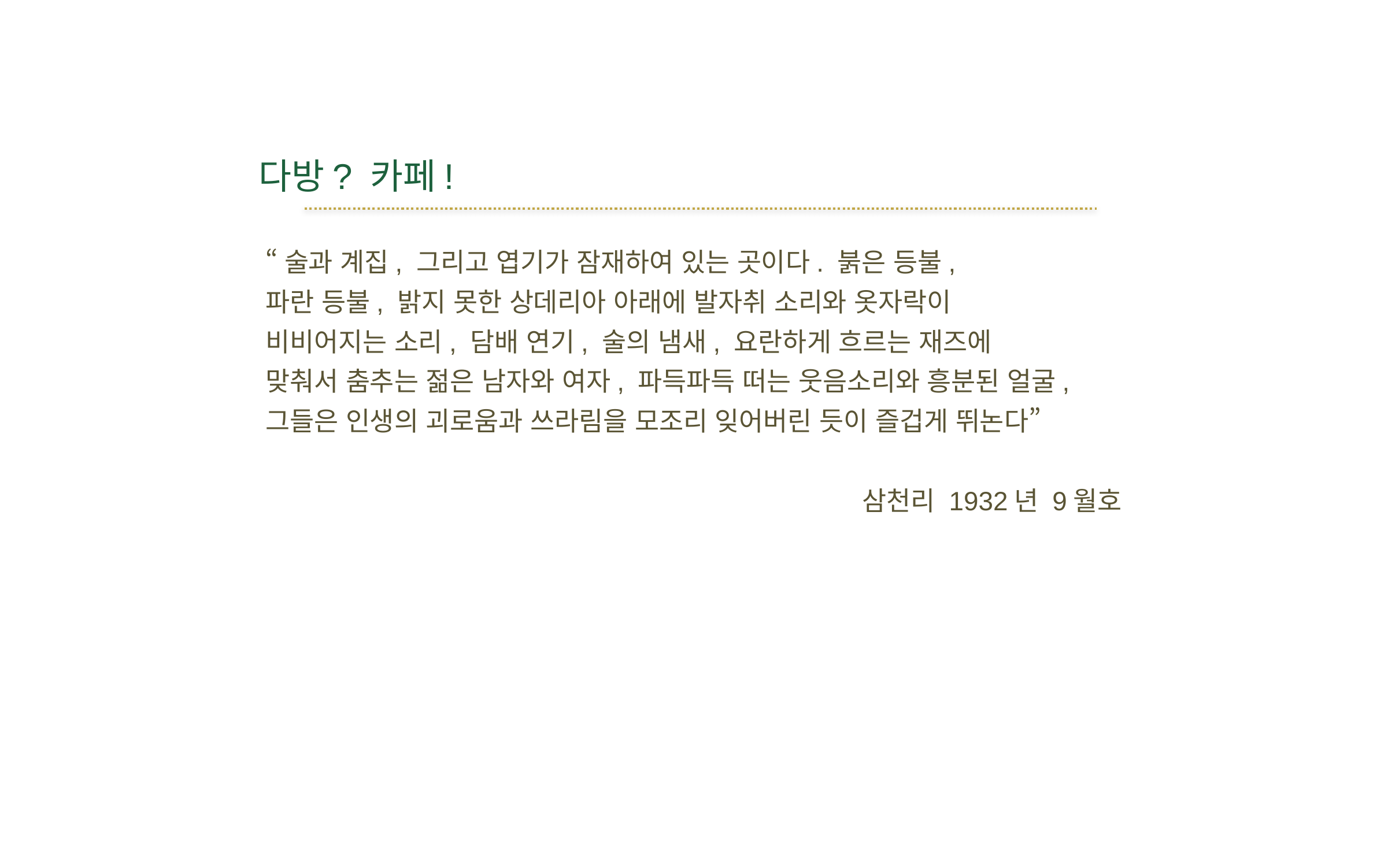

# 다방? 카페!
“술과 계집, 그리고 엽기가 잠재하여 있는 곳이다. 붉은 등불,
파란 등불, 밝지 못한 상데리아 아래에 발자취 소리와 옷자락이
비비어지는 소리, 담배 연기, 술의 냄새, 요란하게 흐르는 재즈에
맞춰서 춤추는 젊은 남자와 여자, 파득파득 떠는 웃음소리와 흥분된 얼굴,
그들은 인생의 괴로움과 쓰라림을 모조리 잊어버린 듯이 즐겁게 뛰논다”

삼천리 1932년 9월호